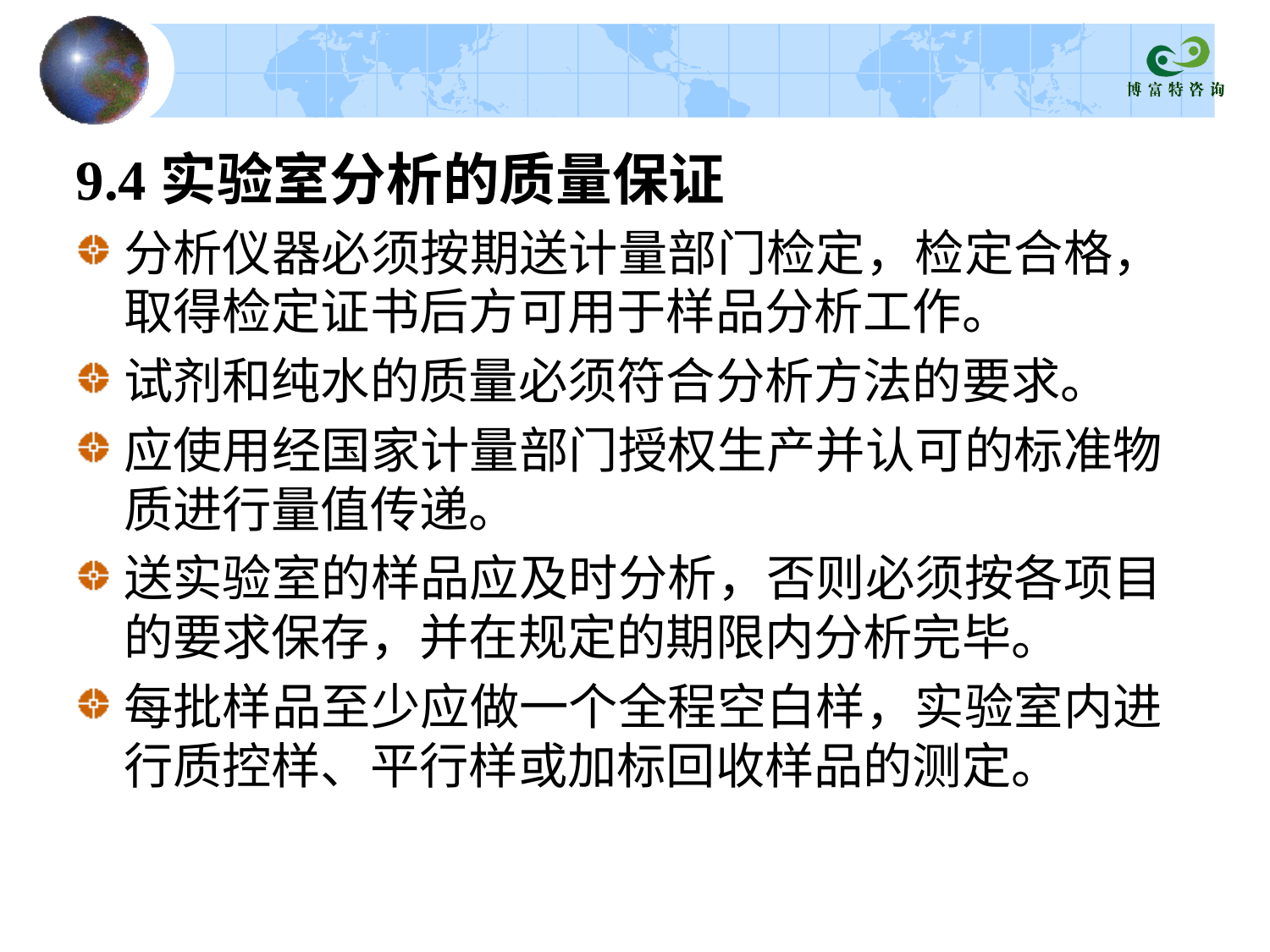

9.4实验室分析的质量保证
分析仪器必须按期送计量部门检定，检定合格，取得检定证书后方可用于样品分析工作。
试剂和纯水的质量必须符合分析方法的要求。
应使用经国家计量部门授权生产并认可的标准物质进行量值传递。
送实验室的样品应及时分析，否则必须按各项目的要求保存，并在规定的期限内分析完毕。
每批样品至少应做一个全程空白样，实验室内进行质控样、平行样或加标回收样品的测定。